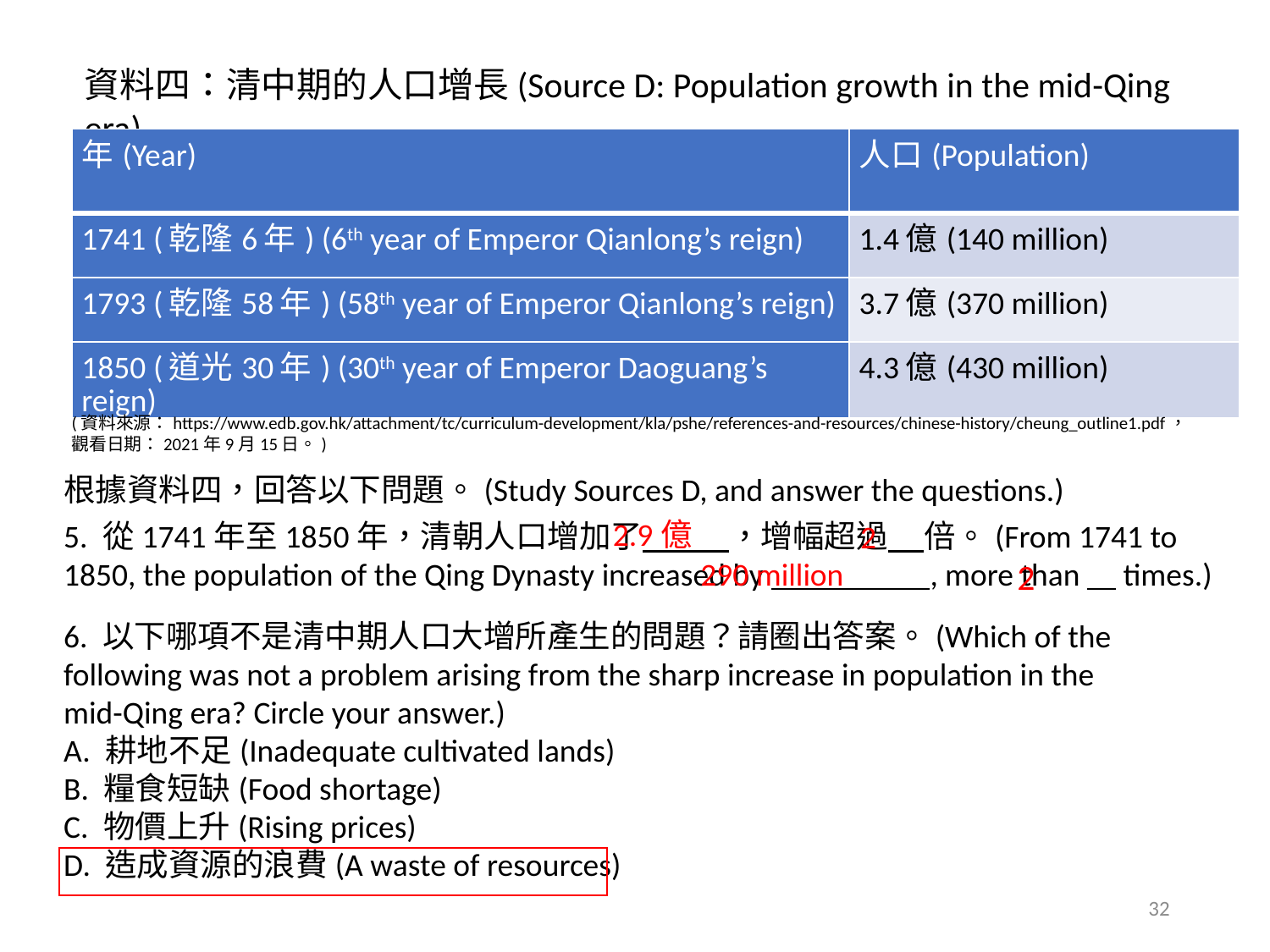

資料四：清中期的人口增長(Source D: Population growth in the mid-Qing era)

| 年(Year) | 人口(Population) |
| --- | --- |
| 1741 (乾隆6年) (6th year of Emperor Qianlong’s reign) | 1.4億(140 million) |
| 1793 (乾隆58年) (58th year of Emperor Qianlong’s reign) | 3.7億(370 million) |
| 1850 (道光30年) (30th year of Emperor Daoguang’s reign) | 4.3億(430 million) |
(資料來源：https://www.edb.gov.hk/attachment/tc/curriculum-development/kla/pshe/references-and-resources/chinese-history/cheung_outline1.pdf，觀看日期：2021年9月15日。)

根據資料四，回答以下問題。(Study Sources D, and answer the questions.)

2.9億
5. 從1741年至1850年，清朝人口增加了            ，增幅超過     倍。(From 1741 to 1850, the population of the Qing Dynasty increased by                       , more than      times.)

2
290 million
2
6. 以下哪項不是清中期人口大增所產生的問題？請圈出答案。(Which of the following was not a problem arising from the sharp increase in population in the mid-Qing era? Circle your answer.)
A. 耕地不足(Inadequate cultivated lands)
B. 糧食短缺(Food shortage)
C. 物價上升(Rising prices)
D. 造成資源的浪費(A waste of resources)

32